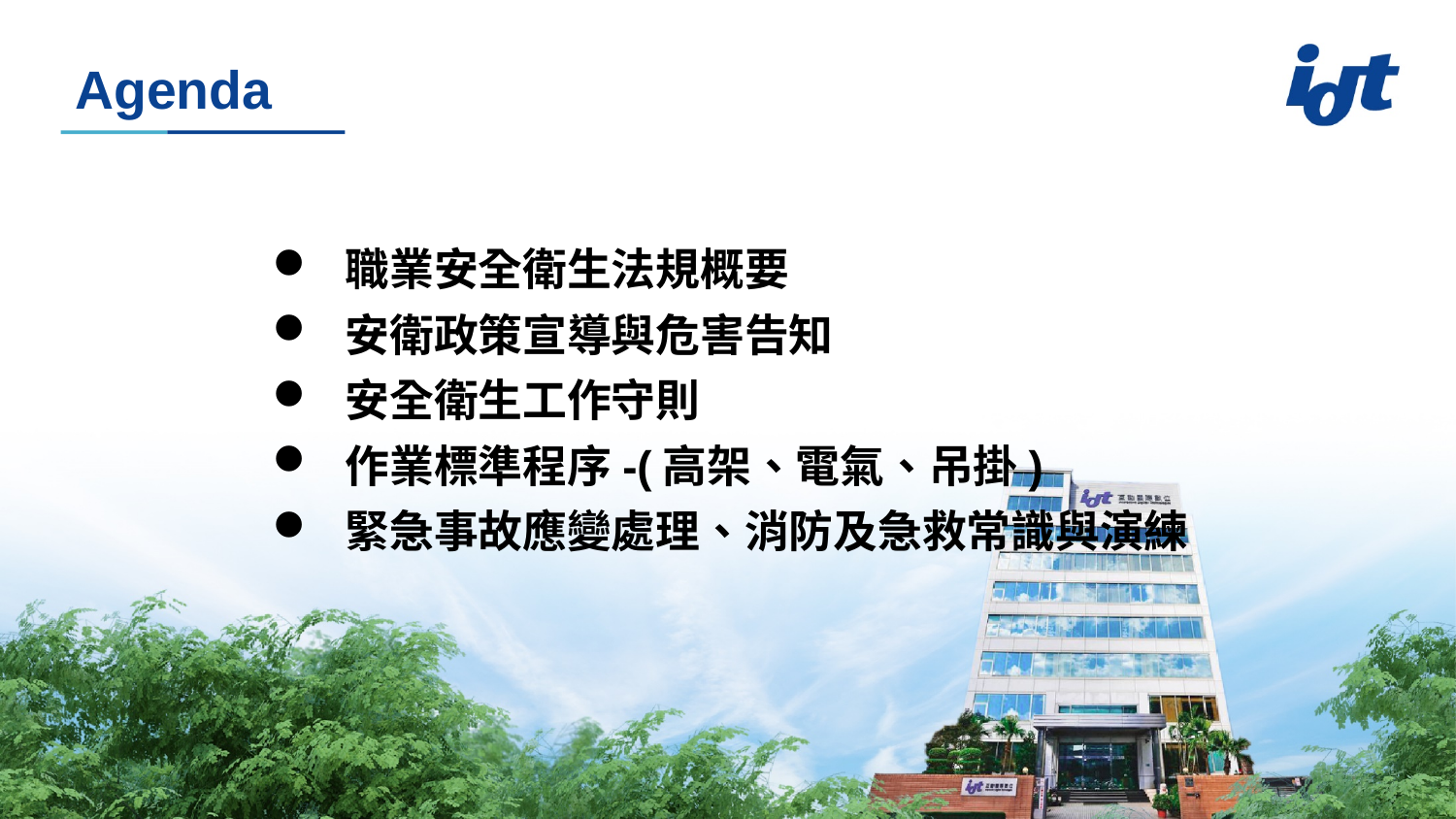

# Agenda

職業安全衛生法規概要
安衛政策宣導與危害告知
安全衛生工作守則
作業標準程序-(高架、電氣、吊掛)
緊急事故應變處理、消防及急救常識與演練